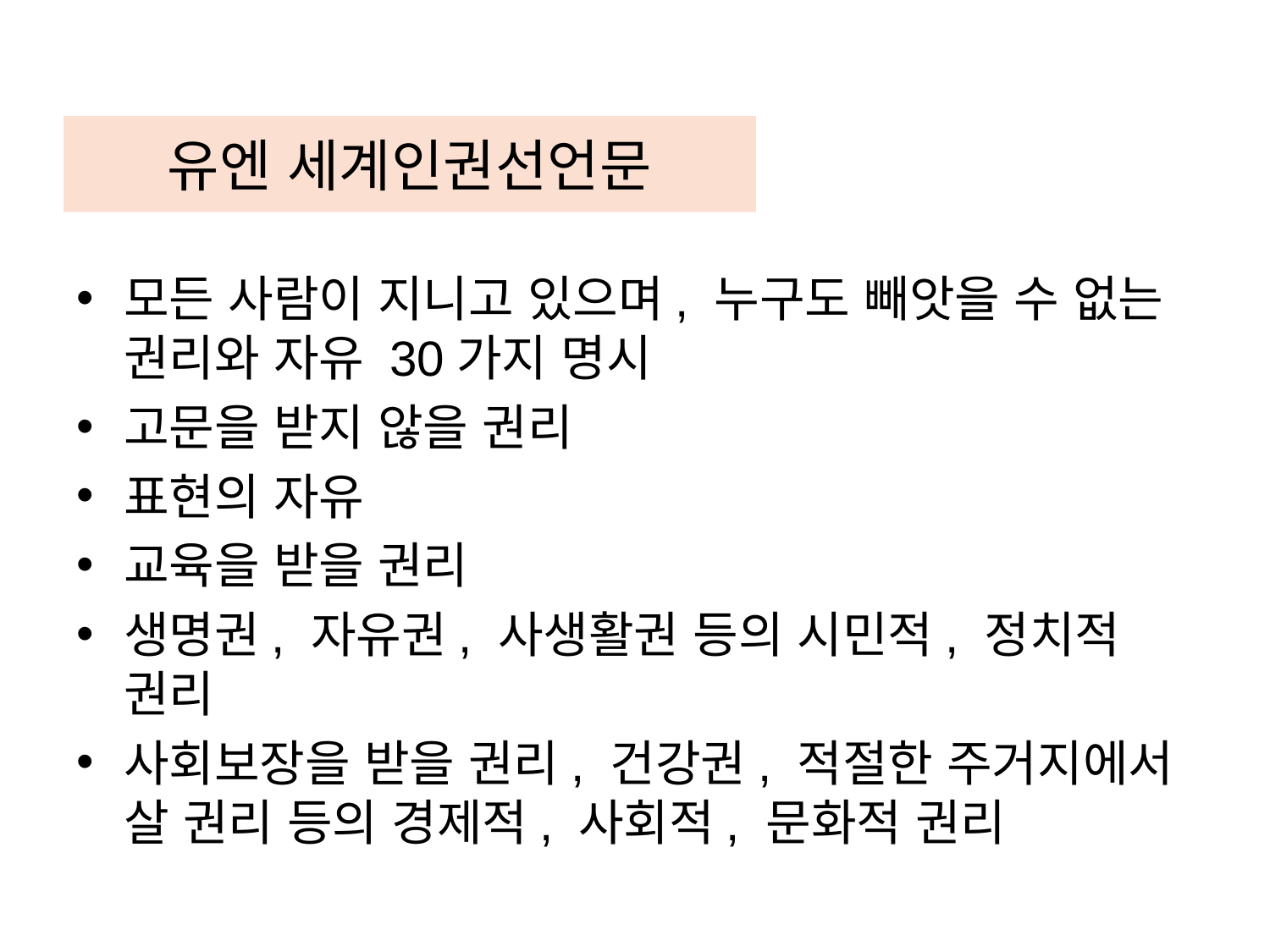

# 유엔 세계인권선언문
모든 사람이 지니고 있으며, 누구도 빼앗을 수 없는 권리와 자유 30가지 명시
고문을 받지 않을 권리
표현의 자유
교육을 받을 권리
생명권, 자유권, 사생활권 등의 시민적, 정치적 권리
사회보장을 받을 권리, 건강권, 적절한 주거지에서 살 권리 등의 경제적, 사회적, 문화적 권리